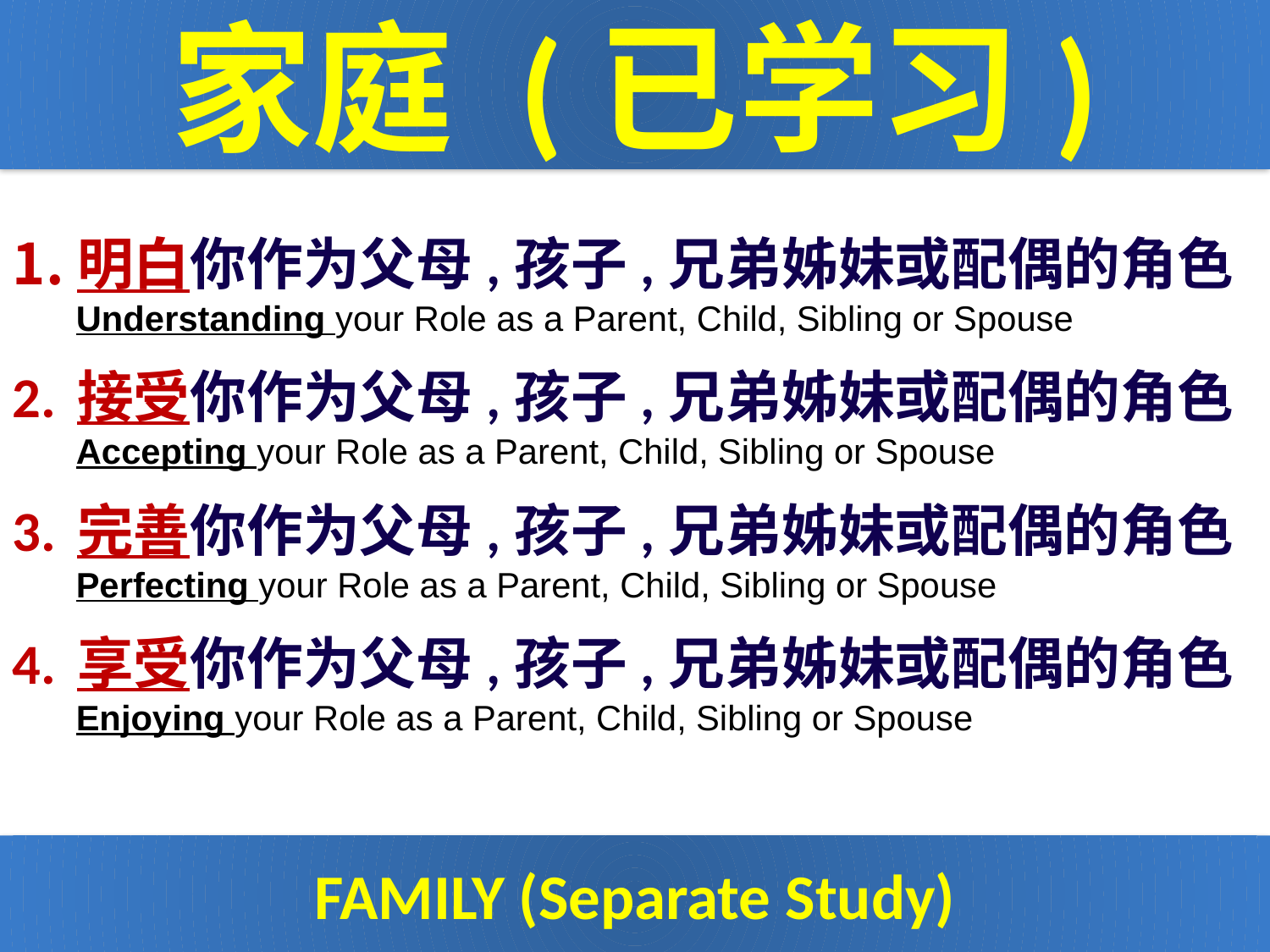

家庭 (已学习)
明白你作为父母,孩子,兄弟姊妹或配偶的角色
Understanding your Role as a Parent, Child, Sibling or Spouse

接受你作为父母,孩子,兄弟姊妹或配偶的角色
Accepting your Role as a Parent, Child, Sibling or Spouse

完善你作为父母,孩子,兄弟姊妹或配偶的角色
Perfecting your Role as a Parent, Child, Sibling or Spouse

享受你作为父母,孩子,兄弟姊妹或配偶的角色
Enjoying your Role as a Parent, Child, Sibling or Spouse
FAMILY (Separate Study)